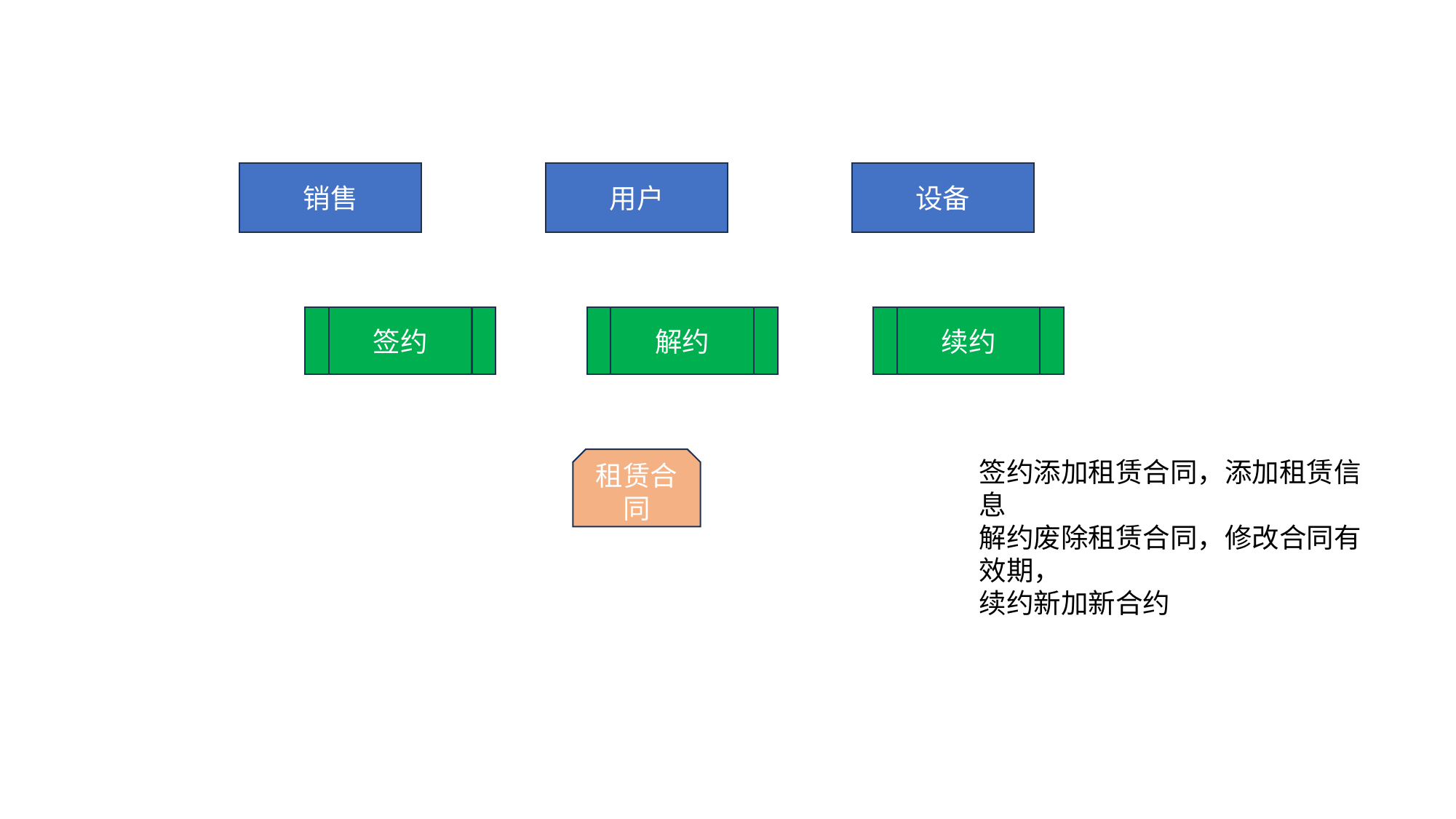

设备
销售
用户
解约
续约
签约
租赁合同
签约添加租赁合同，添加租赁信息
解约废除租赁合同，修改合同有效期，
续约新加新合约